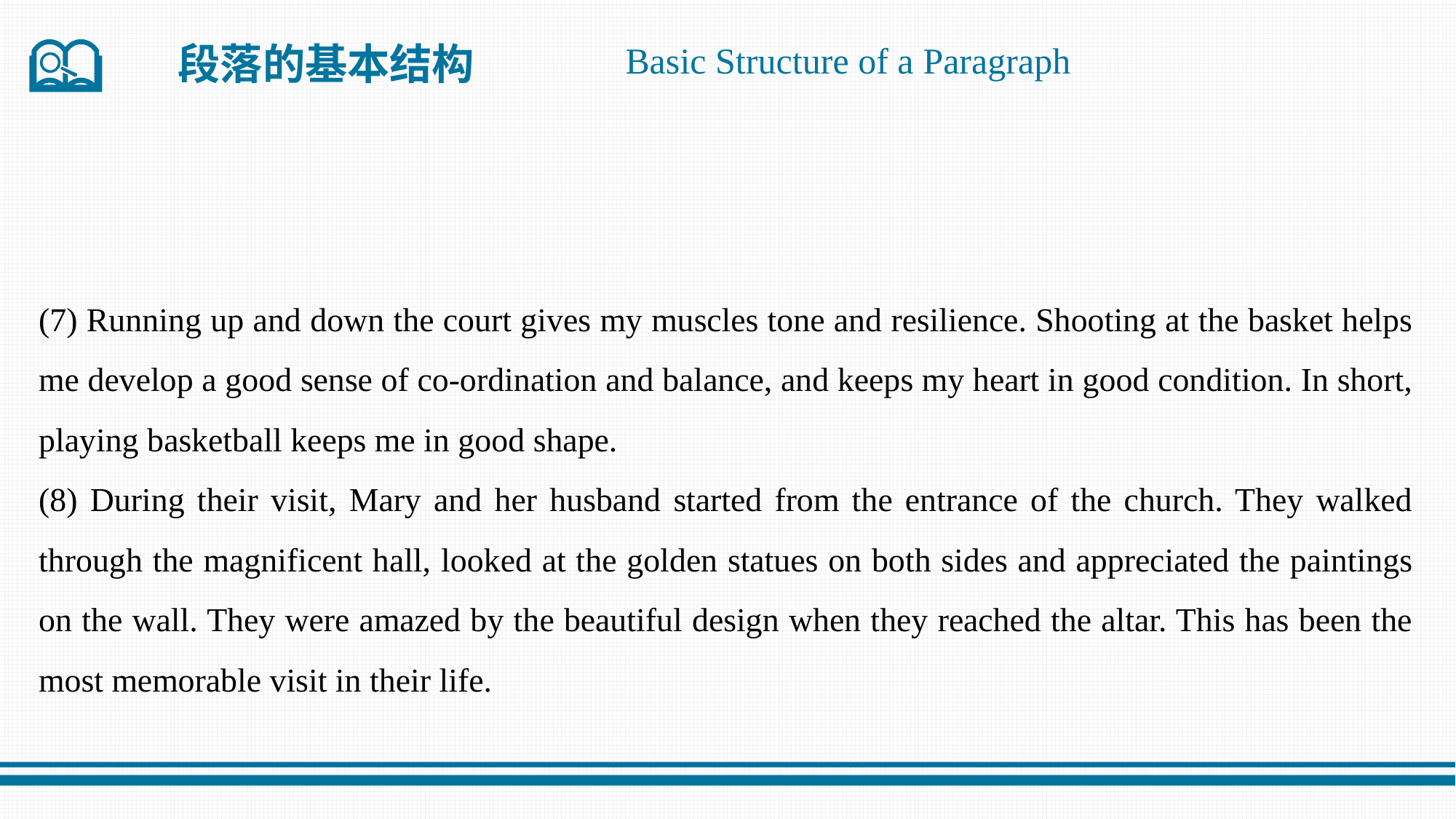

段落的基本结构
Basic Structure of a Paragraph
(7) Running up and down the court gives my muscles tone and resilience. Shooting at the basket helps me develop a good sense of co-ordination and balance, and keeps my heart in good condition. In short, playing basketball keeps me in good shape.
(8) During their visit, Mary and her husband started from the entrance of the church. They walked through the magnificent hall, looked at the golden statues on both sides and appreciated the paintings on the wall. They were amazed by the beautiful design when they reached the altar. This has been the most memorable visit in their life.